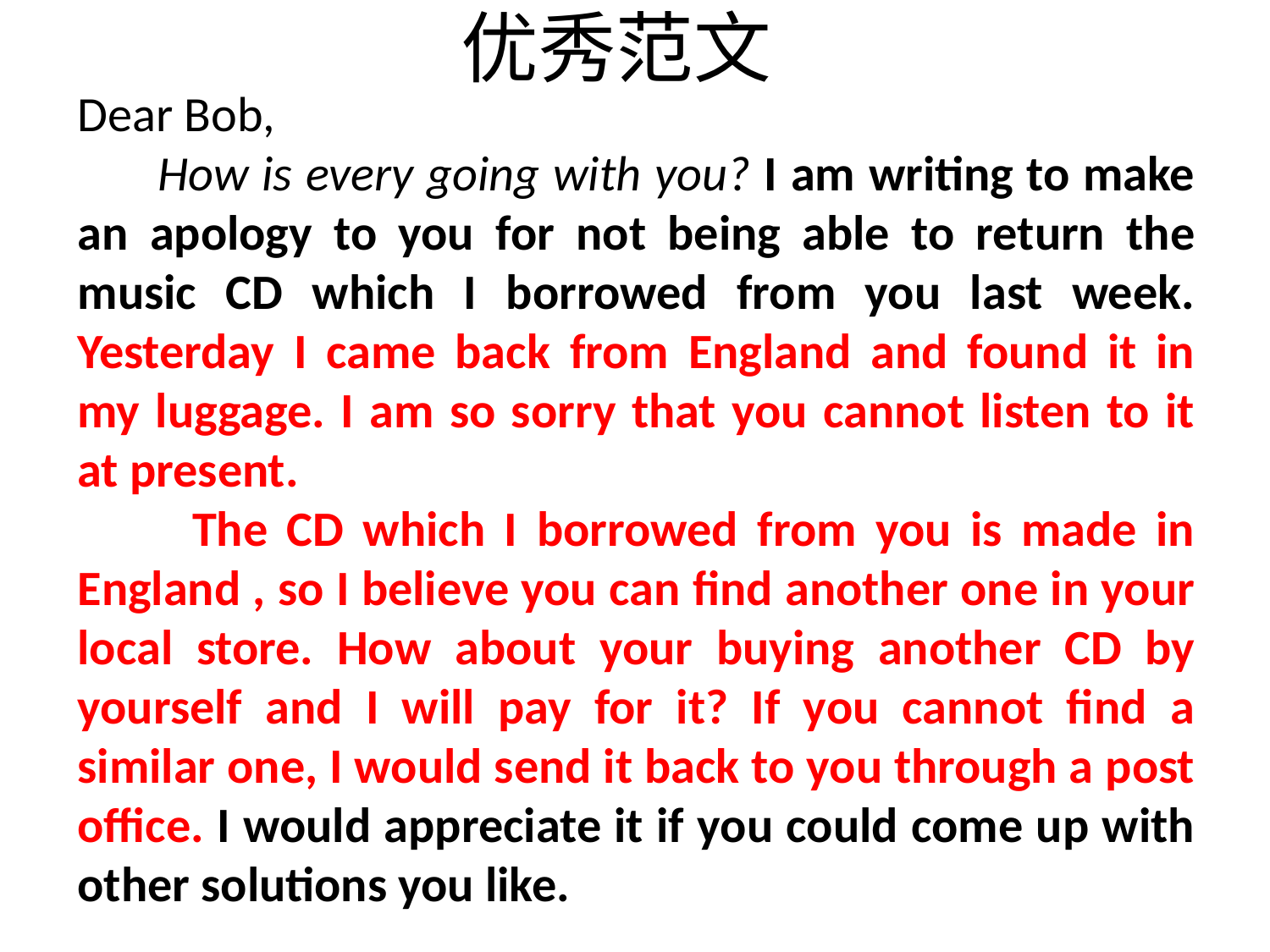

# 优秀范文
Dear Bob,
      How is every going with you? I am writing to make an apology to you for not being able to return the music CD which I borrowed from you last week. Yesterday I came back from England and found it in my luggage. I am so sorry that you cannot listen to it at present.
      The CD which I borrowed from you is made in England , so I believe you can find another one in your local store. How about your buying another CD by yourself and I will pay for it? If you cannot find a similar one, I would send it back to you through a post office. I would appreciate it if you could come up with other solutions you like.